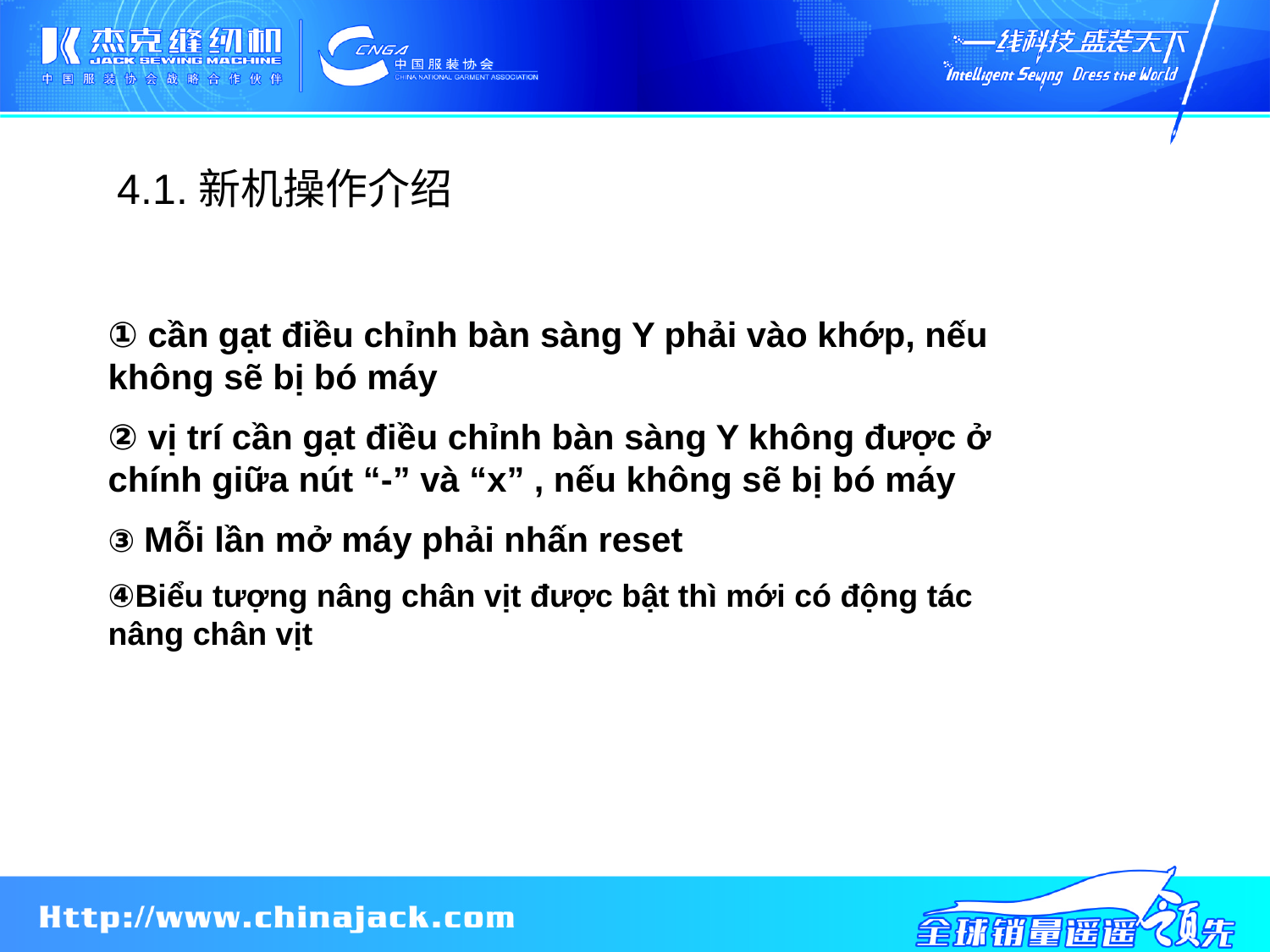

4.1.新机操作介绍
① cần gạt điều chỉnh bàn sàng Y phải vào khớp, nếu không sẽ bị bó máy
② vị trí cần gạt điều chỉnh bàn sàng Y không được ở chính giữa nút “-” và “x” , nếu không sẽ bị bó máy
③ Mỗi lần mở máy phải nhấn reset
④Biểu tượng nâng chân vịt được bật thì mới có động tác nâng chân vịt